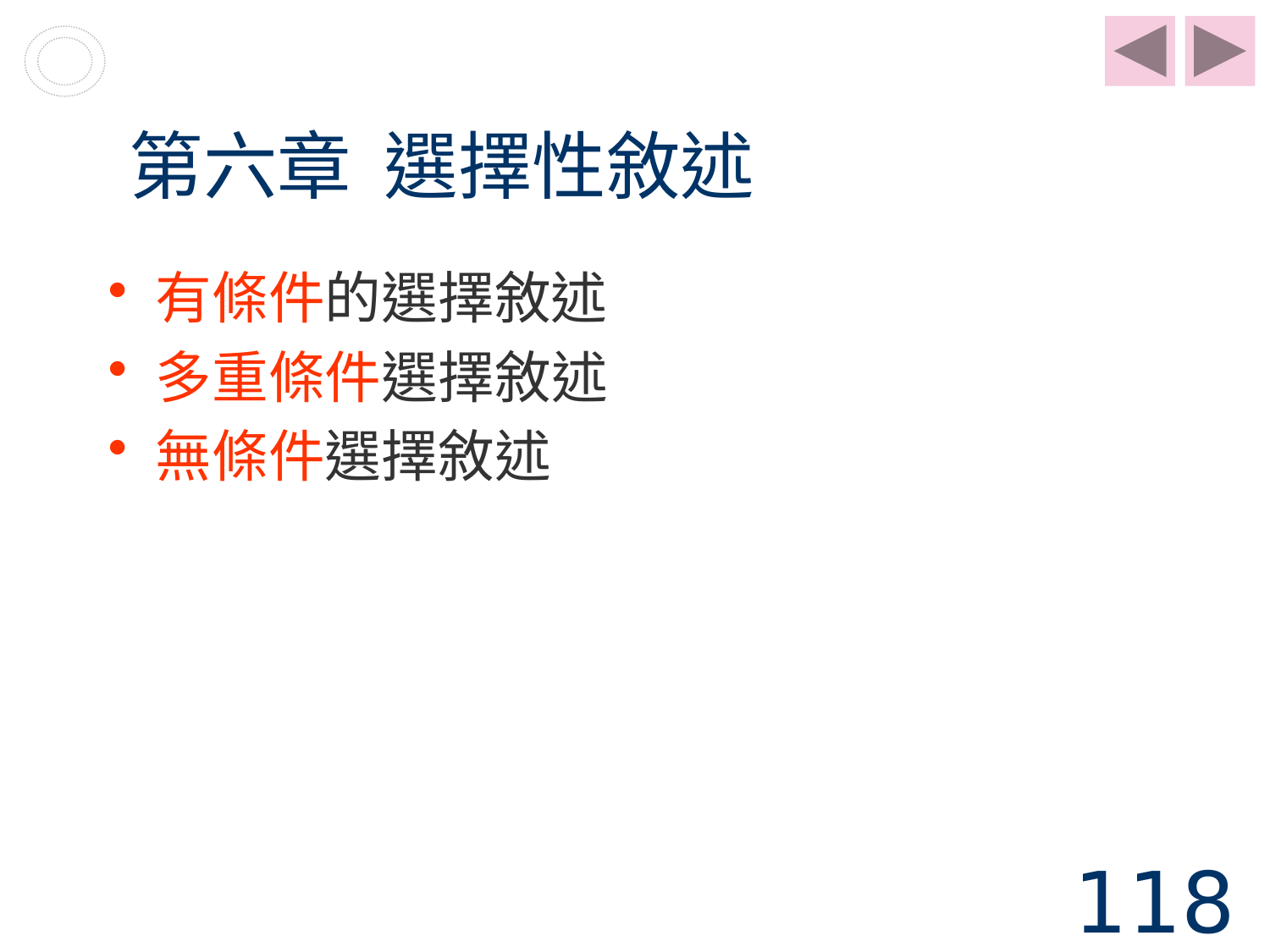

# 第六章  選擇性敘述
有條件的選擇敘述
多重條件選擇敘述
無條件選擇敘述
118